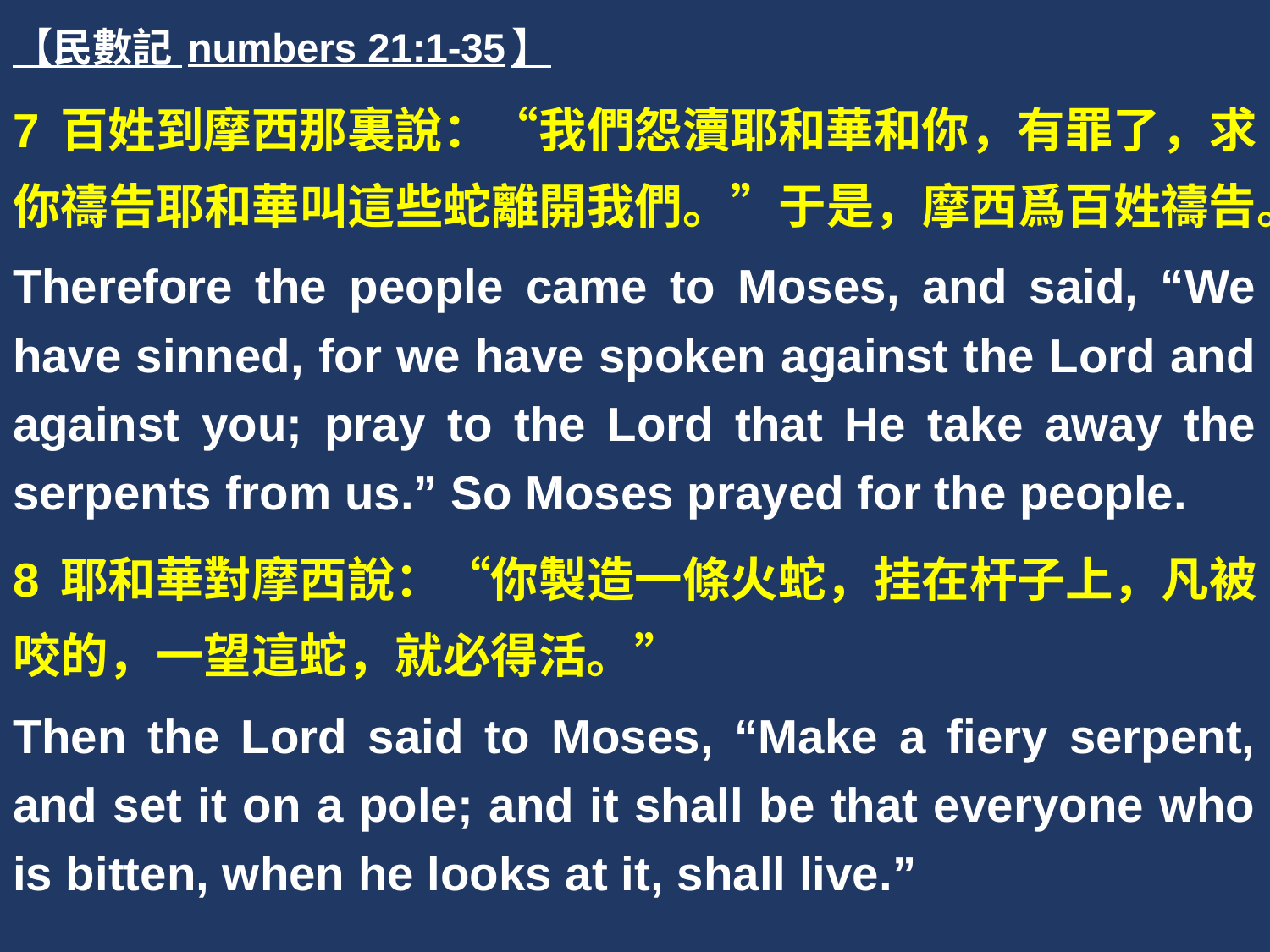

【民數記 numbers 21:1-35】
7 百姓到摩西那裏說：“我們怨瀆耶和華和你，有罪了，求你禱告耶和華叫這些蛇離開我們。”于是，摩西爲百姓禱告。
Therefore the people came to Moses, and said, “We have sinned, for we have spoken against the Lord and against you; pray to the Lord that He take away the serpents from us.” So Moses prayed for the people.
8 耶和華對摩西說：“你製造一條火蛇，挂在杆子上，凡被咬的，一望這蛇，就必得活。”
Then the Lord said to Moses, “Make a fiery serpent, and set it on a pole; and it shall be that everyone who is bitten, when he looks at it, shall live.”